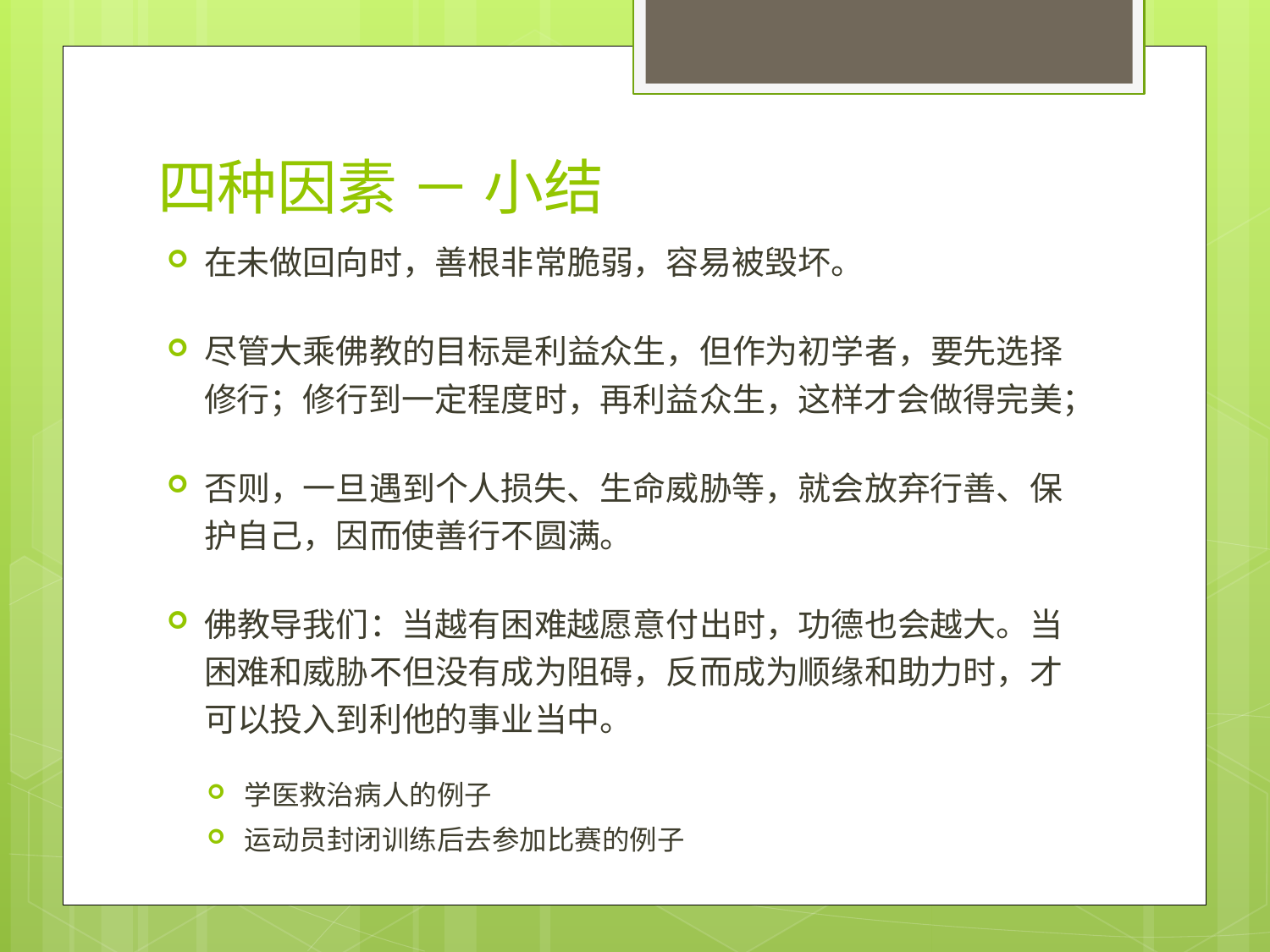

# 四种因素 － 小结
在未做回向时，善根非常脆弱，容易被毁坏。

尽管大乘佛教的目标是利益众生，但作为初学者，要先选择修行；修行到一定程度时，再利益众生，这样才会做得完美；

否则，一旦遇到个人损失、生命威胁等，就会放弃行善、保护自己，因而使善行不圆满。

佛教导我们：当越有困难越愿意付出时，功德也会越大。当困难和威胁不但没有成为阻碍，反而成为顺缘和助力时，才可以投入到利他的事业当中。

学医救治病人的例子
运动员封闭训练后去参加比赛的例子